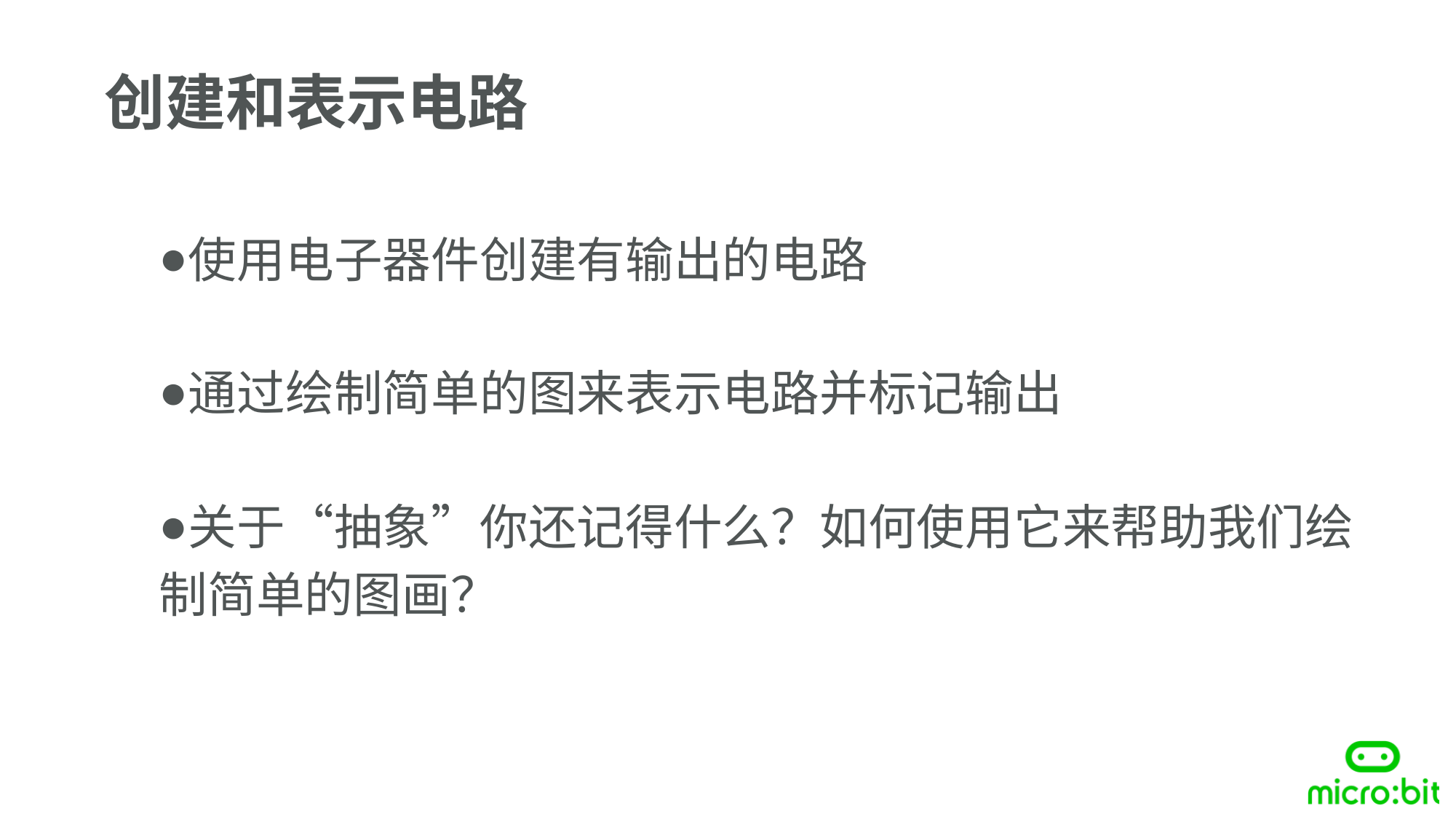

创建和表示电路

使用电子器件创建有输出的电路

通过绘制简单的图来表示电路并标记输出

关于“抽象”你还记得什么？如何使用它来帮助我们绘制简单的图画？